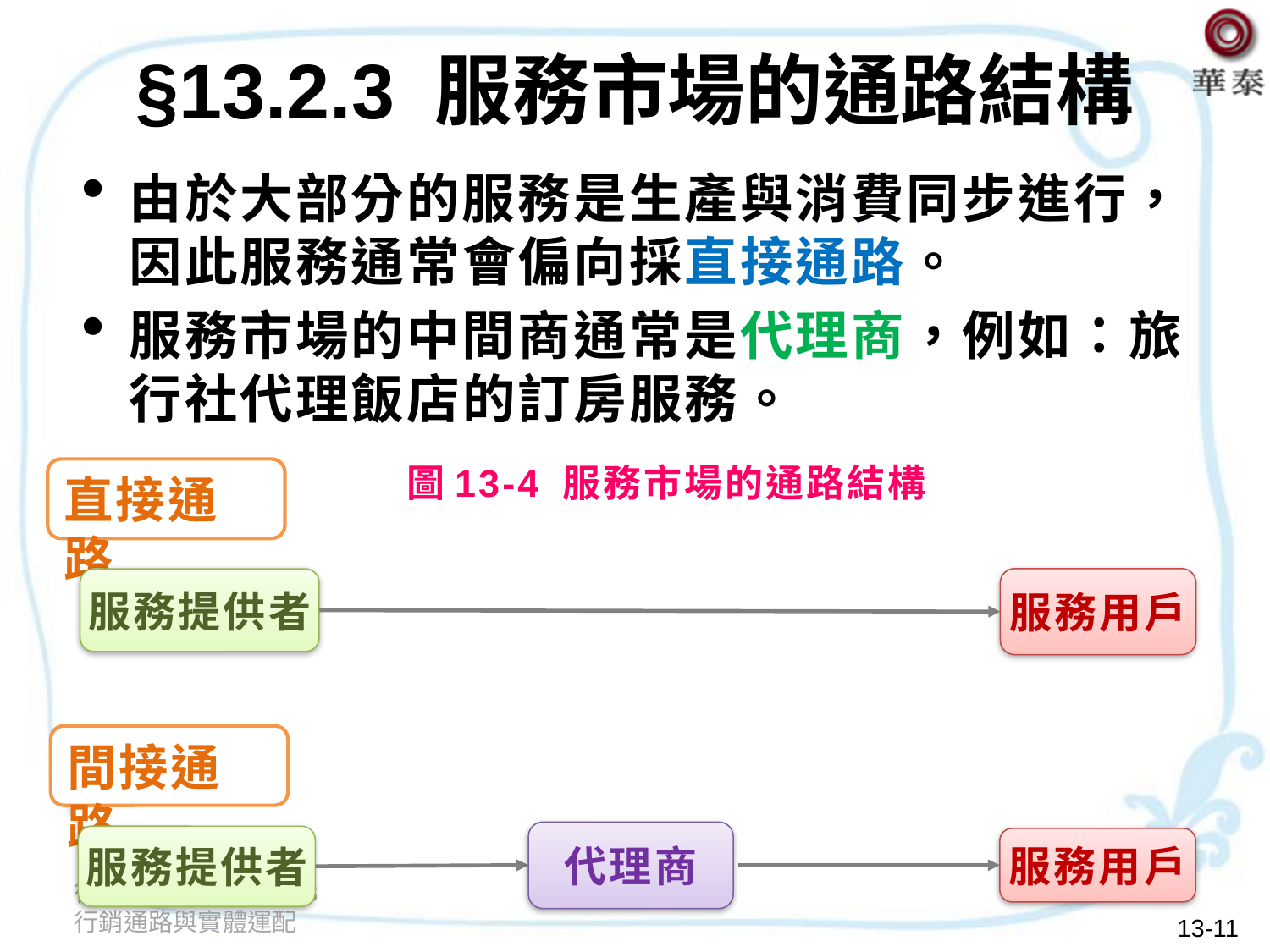

# §13.2.3 服務市場的通路結構
由於大部分的服務是生產與消費同步進行，因此服務通常會偏向採直接通路。
服務市場的中間商通常是代理商，例如：旅行社代理飯店的訂房服務。
圖13-4 服務市場的通路結構
直接通路
服務用戶
服務提供者
間接通路
代理商
服務提供者
服務用戶
行銷管理   Chapter 13   行銷通路與實體運配
13-11